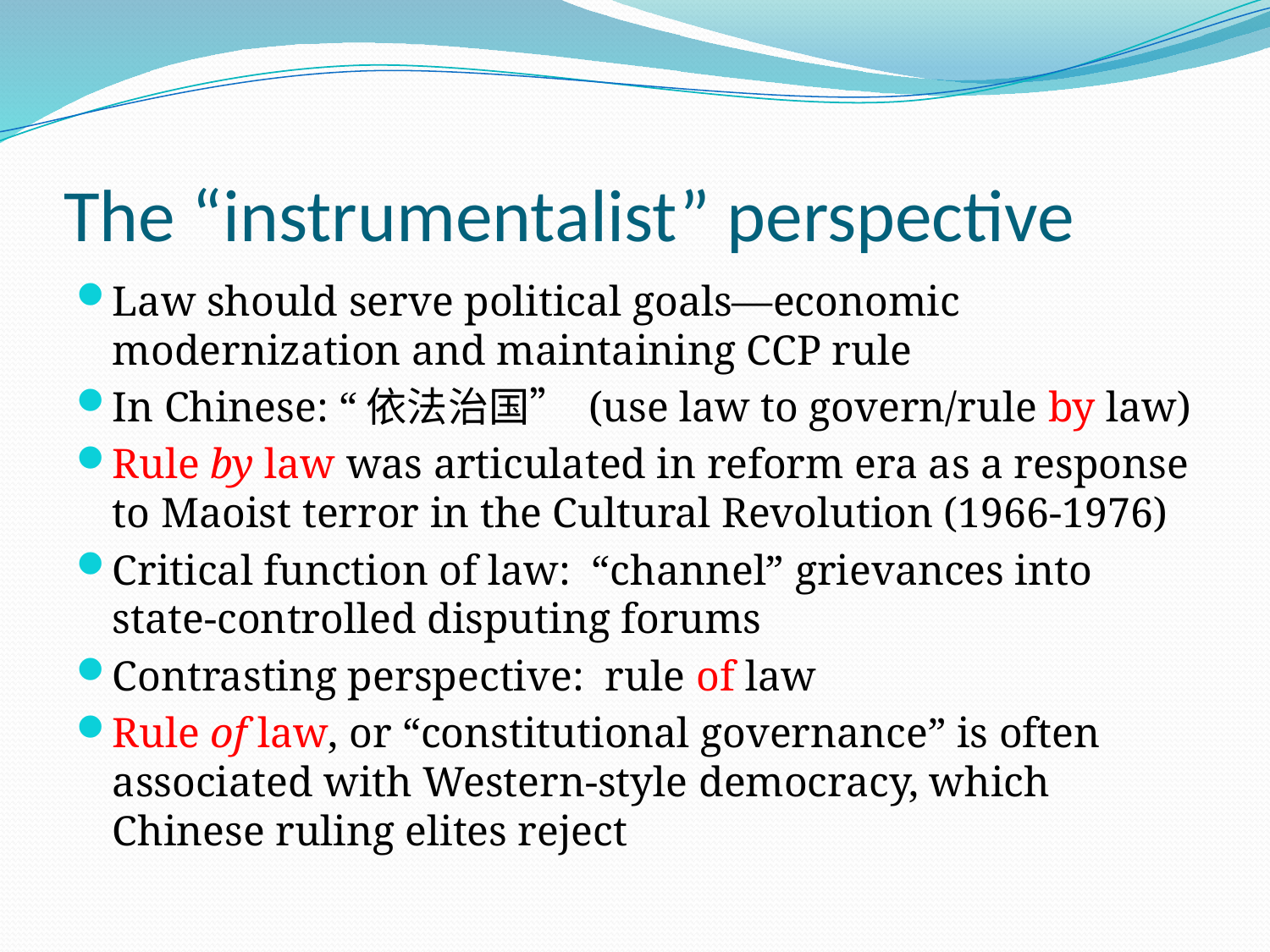

# The “instrumentalist” perspective
Law should serve political goals—economic modernization and maintaining CCP rule
In Chinese: “依法治国” (use law to govern/rule by law)
Rule by law was articulated in reform era as a response to Maoist terror in the Cultural Revolution (1966-1976)
Critical function of law:  “channel” grievances into state-controlled disputing forums
Contrasting perspective:  rule of law
Rule of law, or “constitutional governance” is often associated with Western-style democracy, which Chinese ruling elites reject